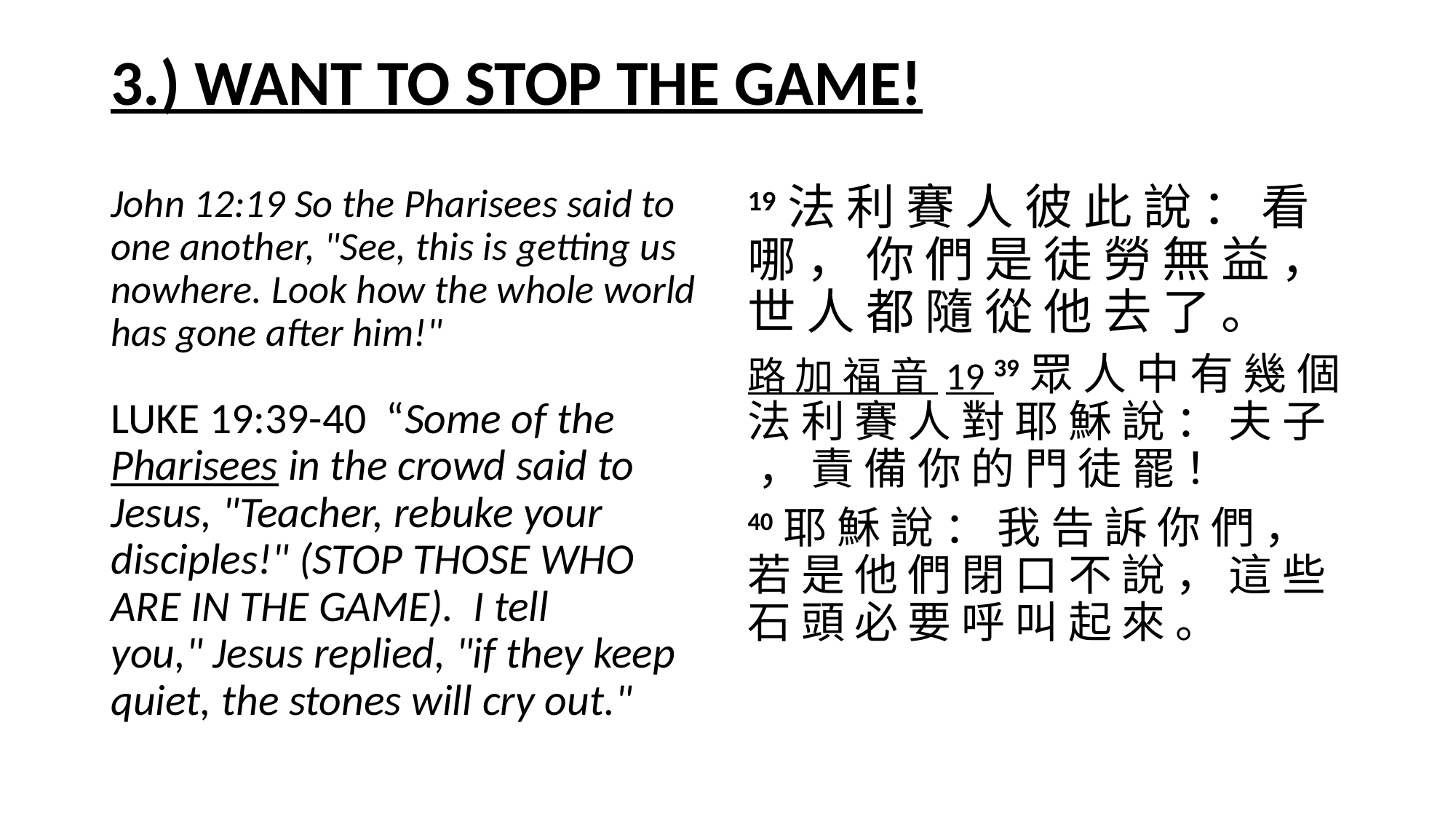

# 3.) WANT TO STOP THE GAME!
John 12:19 So the Pharisees said to one another, "See, this is getting us nowhere. Look how the whole world has gone after him!"

LUKE 19:39-40  “Some of the Pharisees in the crowd said to Jesus, "Teacher, rebuke your disciples!" (STOP THOSE WHO ARE IN THE GAME).  I tell you," Jesus replied, "if they keep quiet, the stones will cry out."

19 法 利 賽 人 彼 此 說 ： 看 哪 ， 你 們 是 徒 勞 無 益 ， 世 人 都 隨 從 他 去 了 。
路 加 福 音 19 39 眾 人 中 有 幾 個 法 利 賽 人 對 耶 穌 說 ： 夫 子 ， 責 備 你 的 門 徒 罷 ！
40 耶 穌 說 ： 我 告 訴 你 們 ， 若 是 他 們 閉 口 不 說 ， 這 些 石 頭 必 要 呼 叫 起 來 。